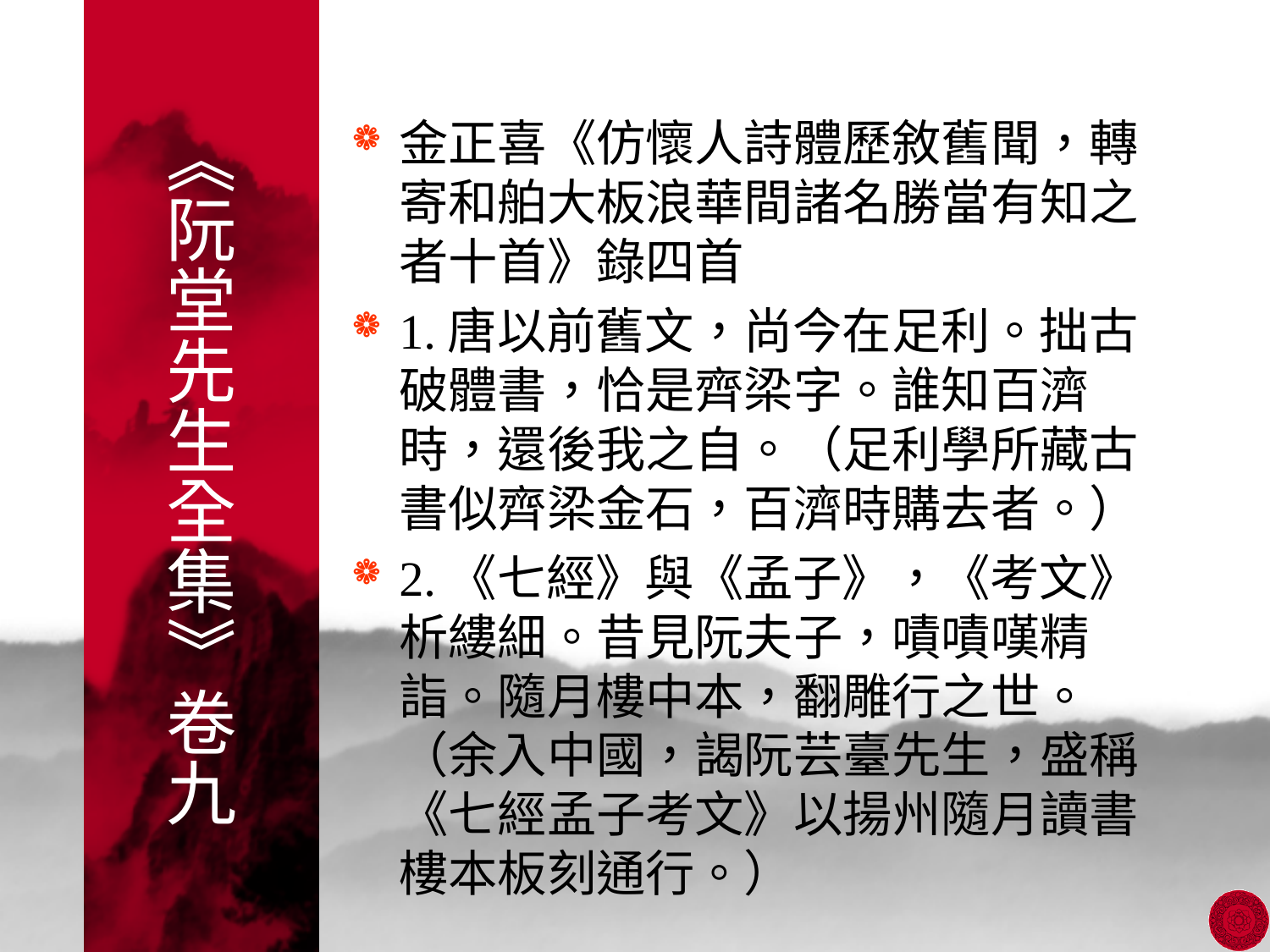

金正喜《仿懷人詩體歷敘舊聞，轉寄和舶大板浪華間諸名勝當有知之者十首》錄四首
1.唐以前舊文，尚今在足利。拙古破體書，恰是齊梁字。誰知百濟時，還後我之自。（足利學所藏古書似齊梁金石，百濟時購去者。）
2.《七經》與《孟子》，《考文》析縷細。昔見阮夫子，嘖嘖嘆精詣。隨月樓中本，翻雕行之世。（余入中國，謁阮芸臺先生，盛稱《七經孟子考文》以揚州隨月讀書樓本板刻通行。）
# 《阮堂先生全集》卷九